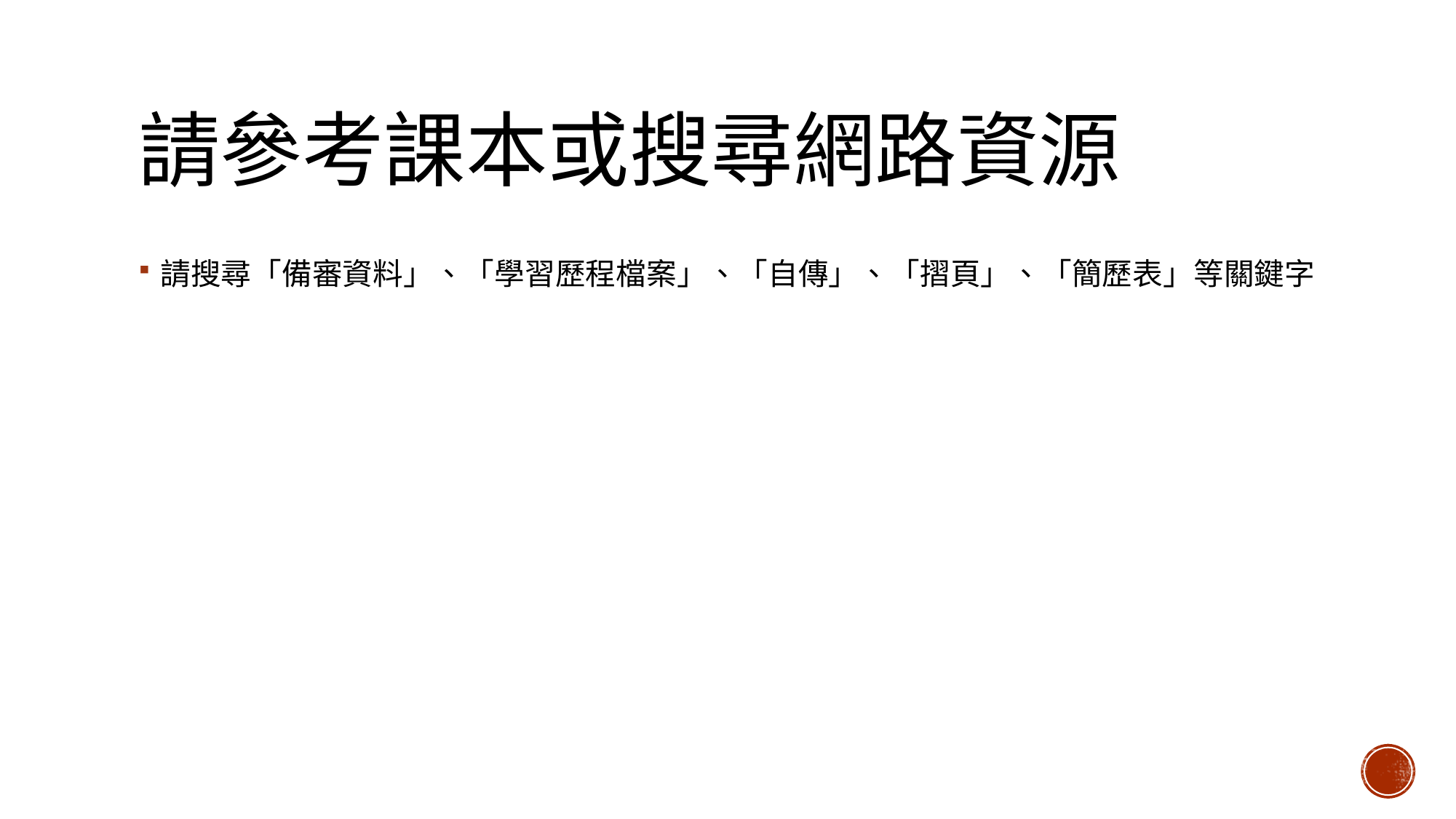

# 請參考課本或搜尋網路資源
請搜尋「備審資料」、「學習歷程檔案」、「自傳」、「摺頁」、「簡歷表」等關鍵字